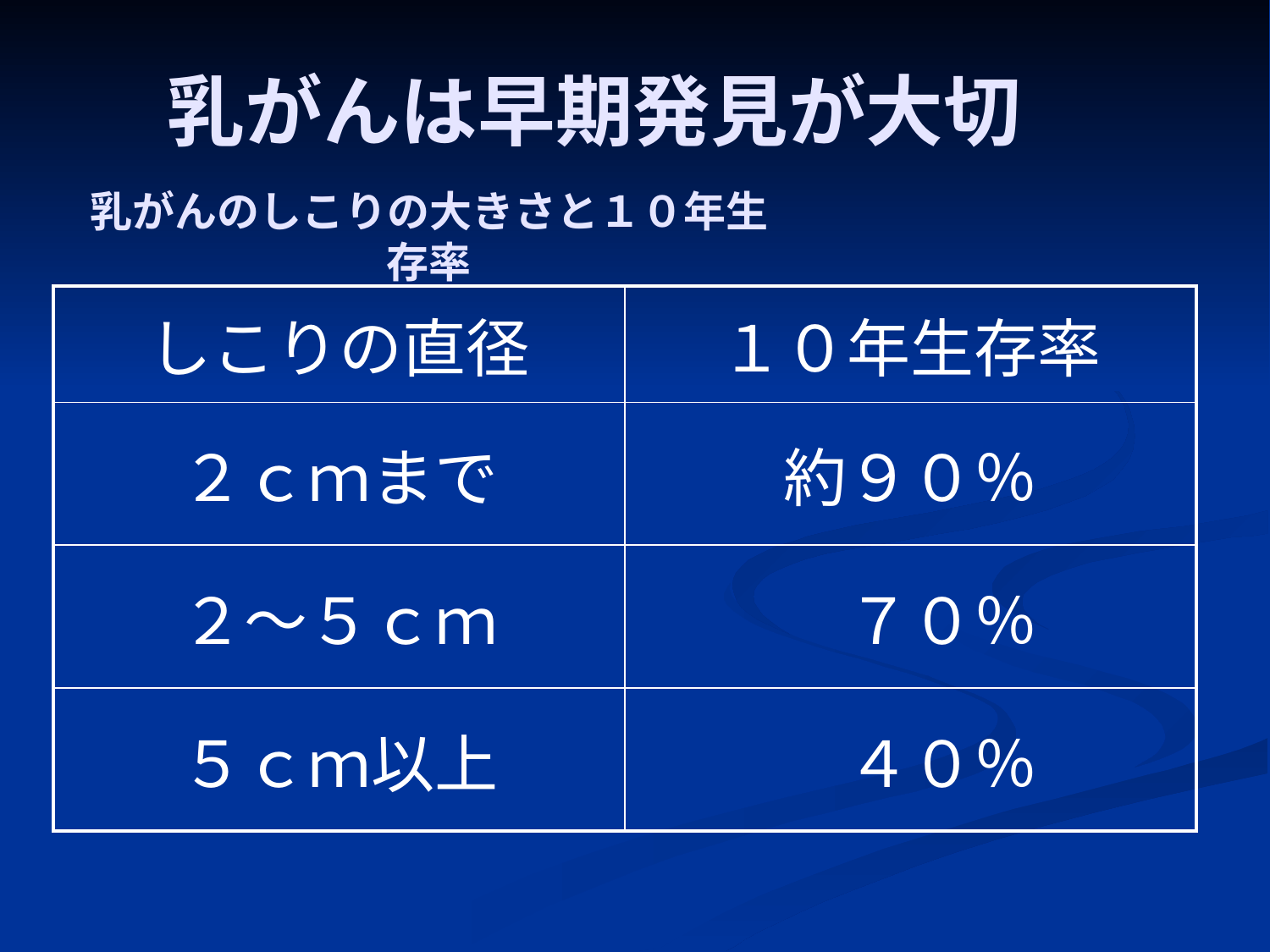

乳がんは早期発見が大切
# 乳がんのしこりの大きさと１０年生存率
| しこりの直径 | １０年生存率 |
| --- | --- |
| ２ｃｍまで | 約９０％ |
| ２～５ｃｍ | ７０％ |
| ５ｃｍ以上 | ４０％ |